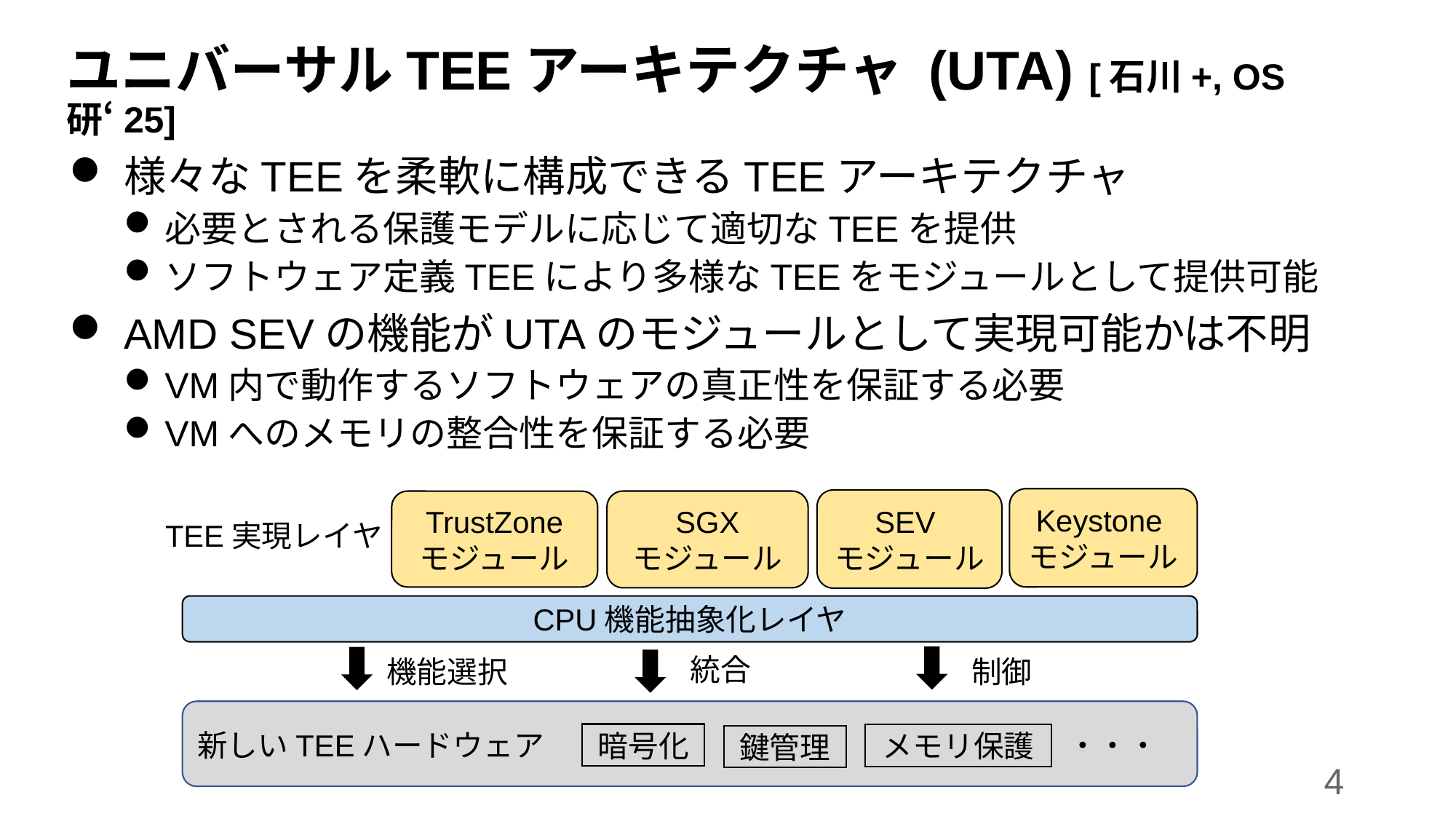

# ユニバーサルTEEアーキテクチャ (UTA) [石川+, OS研‘25]
様々なTEEを柔軟に構成できるTEEアーキテクチャ
必要とされる保護モデルに応じて適切なTEEを提供
ソフトウェア定義TEEにより多様なTEEをモジュールとして提供可能
AMD SEVの機能がUTAのモジュールとして実現可能かは不明
VM内で動作するソフトウェアの真正性を保証する必要
VMへのメモリの整合性を保証する必要
Keystone
モジュール
SEV
モジュール
TrustZone
モジュール
SGX
モジュール
TEE実現レイヤ
CPU機能抽象化レイヤ
統合

機能選択
制御

新しいTEEハードウェア
・・・
暗号化
メモリ保護
鍵管理